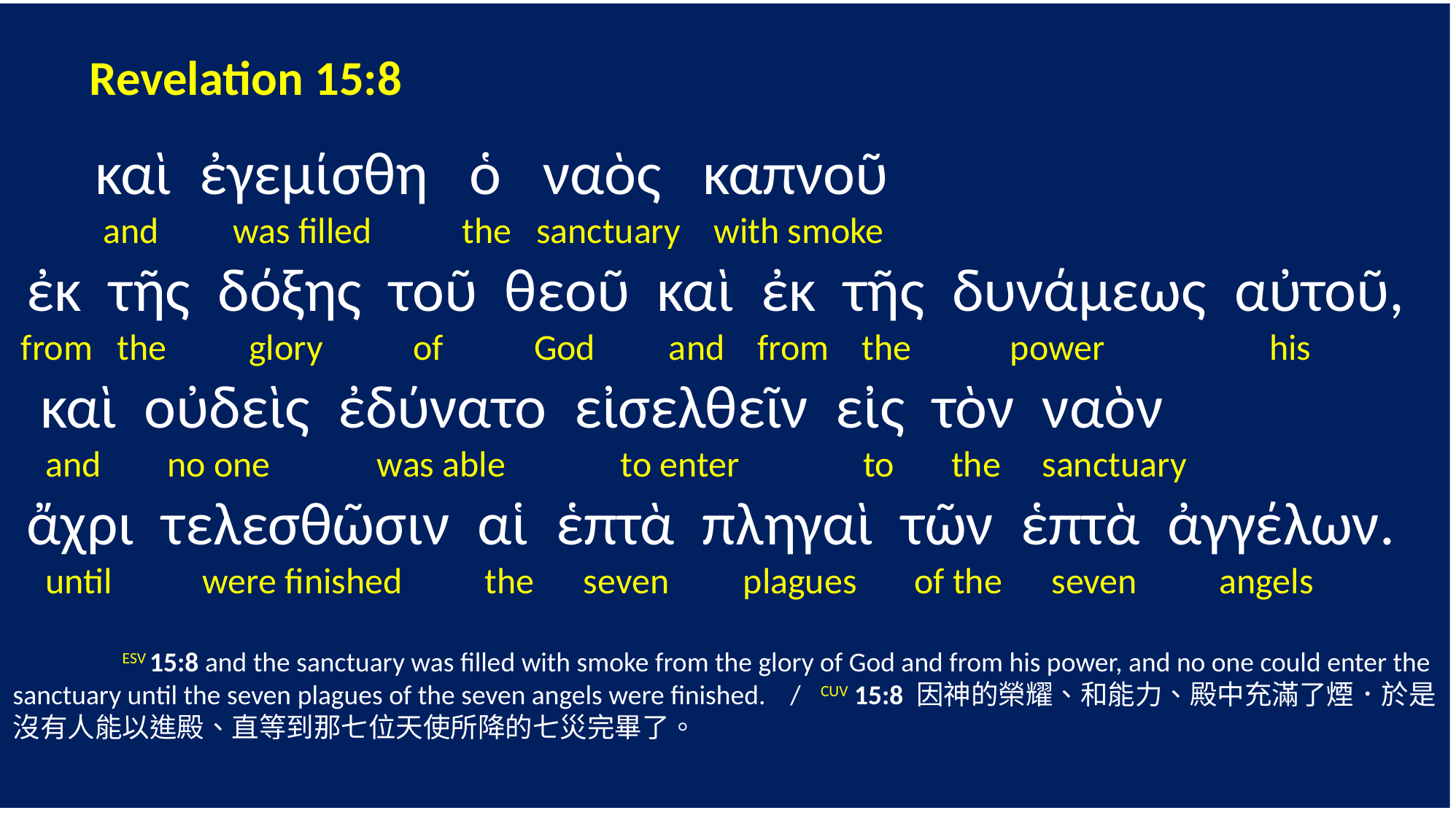

Revelation 15:8

      καὶ  ἐγεμίσθη   ὁ   ναὸς   καπνοῦ
           and         was filled           the   sanctuary    with smoke
 ἐκ  τῆς  δόξης  τοῦ  θεοῦ  καὶ  ἐκ  τῆς  δυνάμεως  αὐτοῦ,
 from   the          glory           of           God         and    from    the            power                    his
  καὶ  οὐδεὶς  ἐδύνατο  εἰσελθεῖν  εἰς  τὸν  ναὸν
    and        no one             was able              to enter               to       the     sanctuary
 ἄχρι  τελεσθῶσιν  αἱ  ἑπτὰ  πληγαὶ  τῶν  ἑπτὰ  ἀγγέλων.
    until           were finished          the      seven         plagues       of the      seven          angels

	ESV 15:8 and the sanctuary was filled with smoke from the glory of God and from his power, and no one could enter the sanctuary until the seven plagues of the seven angels were finished.    /   CUV 15:8 因神的榮耀、和能力、殿中充滿了煙．於是沒有人能以進殿、直等到那七位天使所降的七災完畢了。